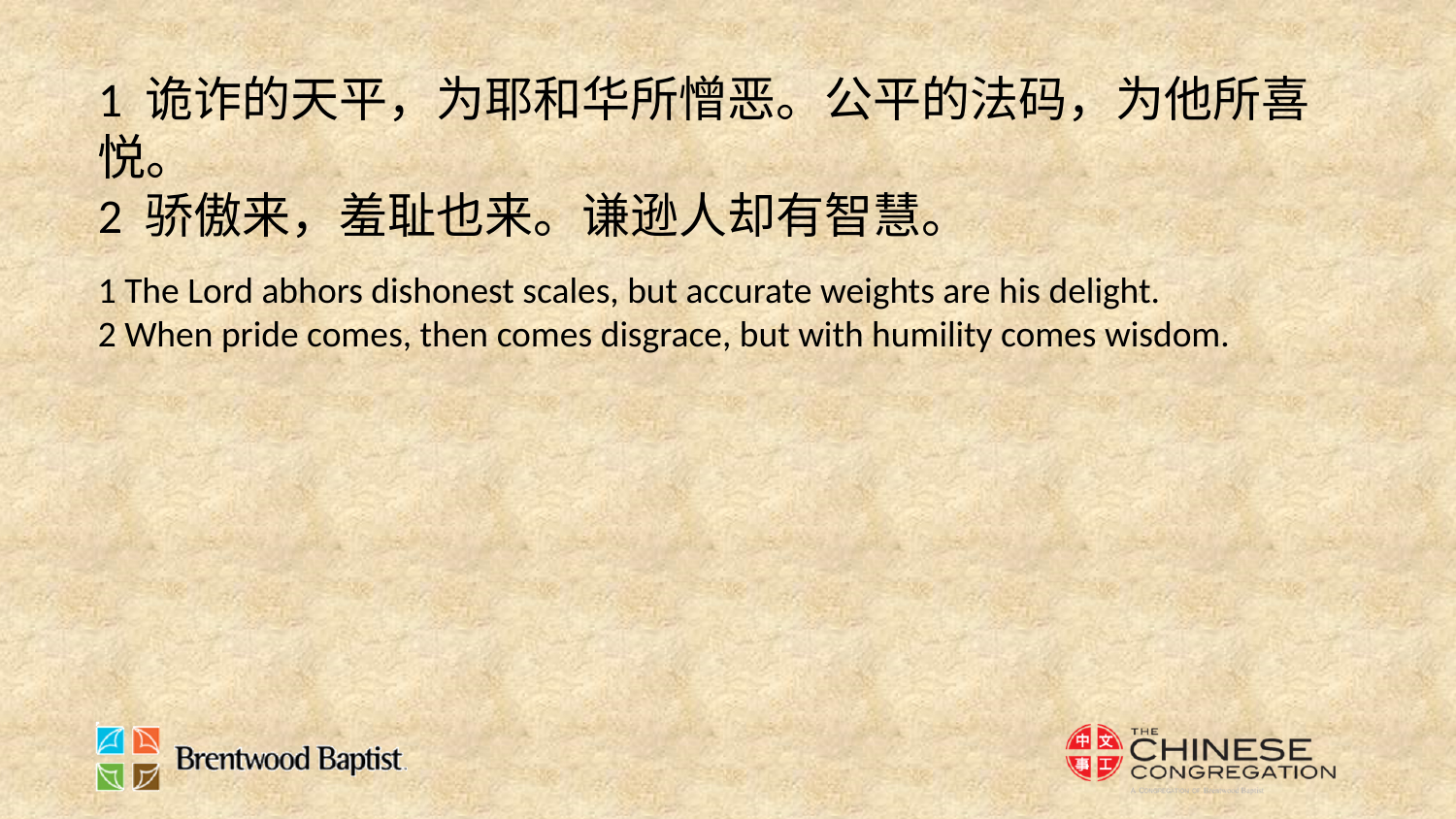

1 诡诈的天平，为耶和华所憎恶。公平的法码，为他所喜悦。
2 骄傲来，羞耻也来。谦逊人却有智慧。

1 The Lord abhors dishonest scales, but accurate weights are his delight.
2 When pride comes, then comes disgrace, but with humility comes wisdom.